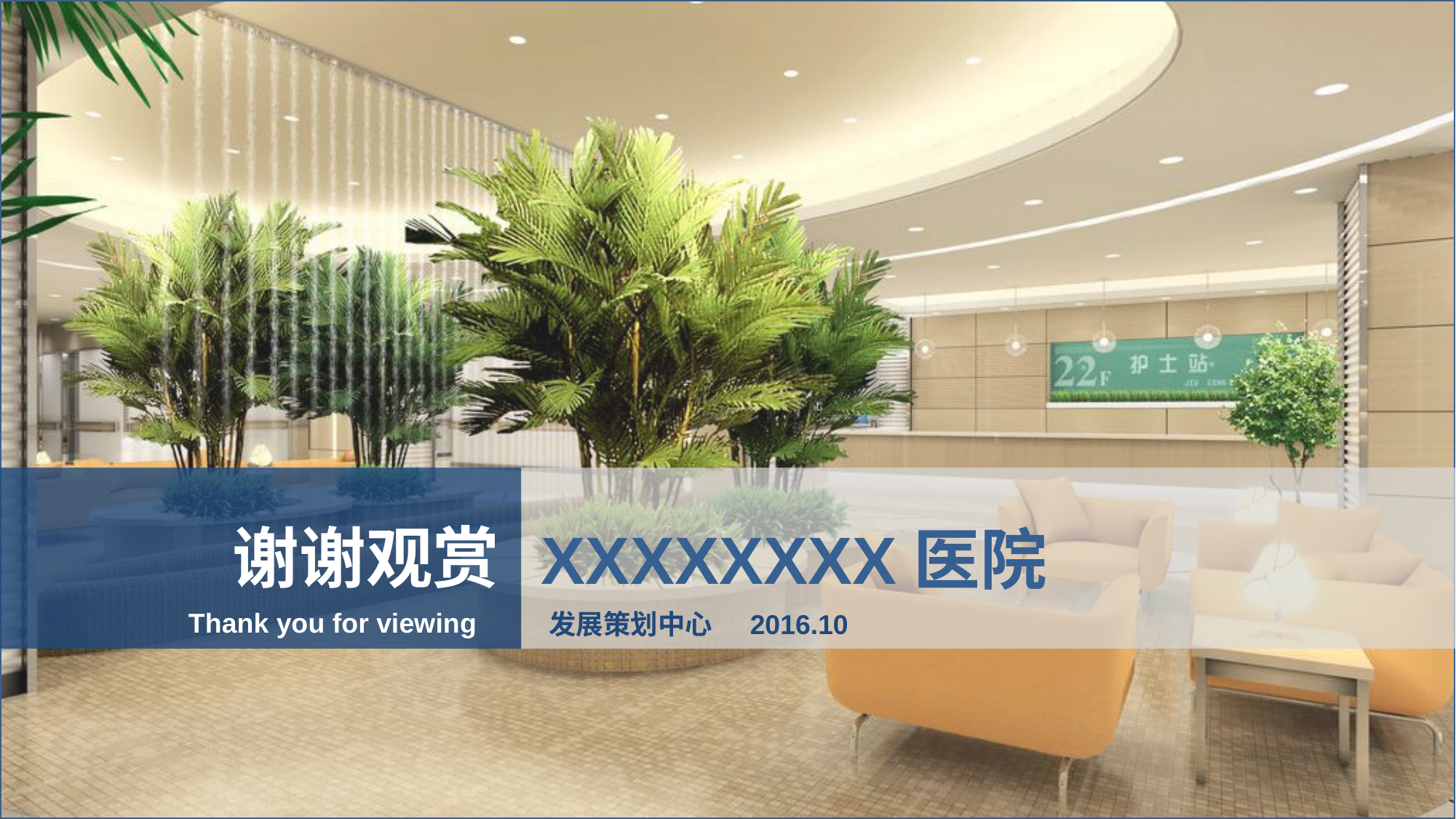

谢谢观赏
XXXXXXXX医院
Thank you for viewing
发展策划中心     2016.10